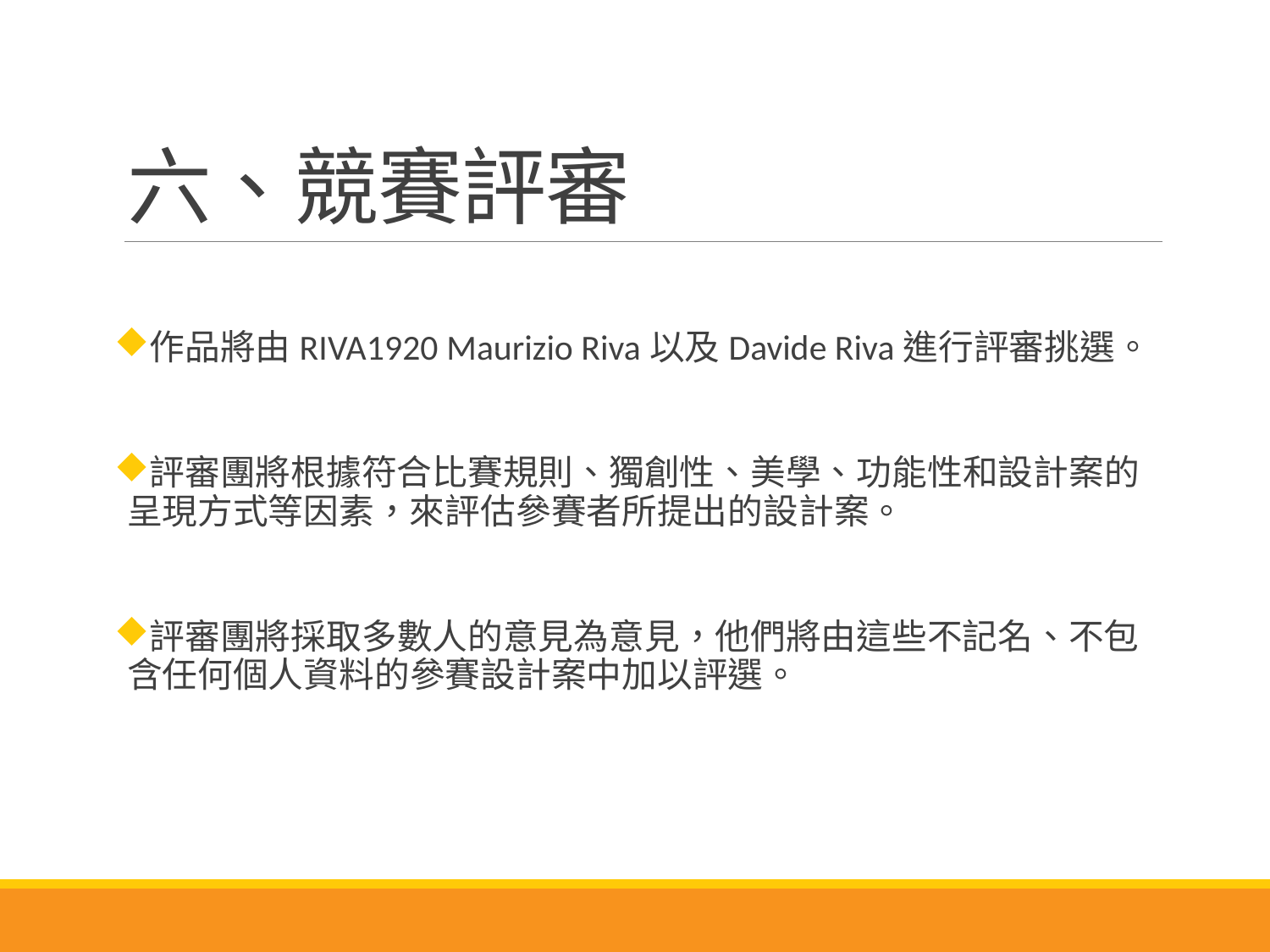

# 六、競賽評審

作品將由RIVA1920 Maurizio Riva以及Davide Riva進行評審挑選。

評審團將根據符合比賽規則、獨創性、美學、功能性和設計案的呈現方式等因素，來評估參賽者所提出的設計案。

評審團將採取多數人的意見為意見，他們將由這些不記名、不包含任何個人資料的參賽設計案中加以評選。